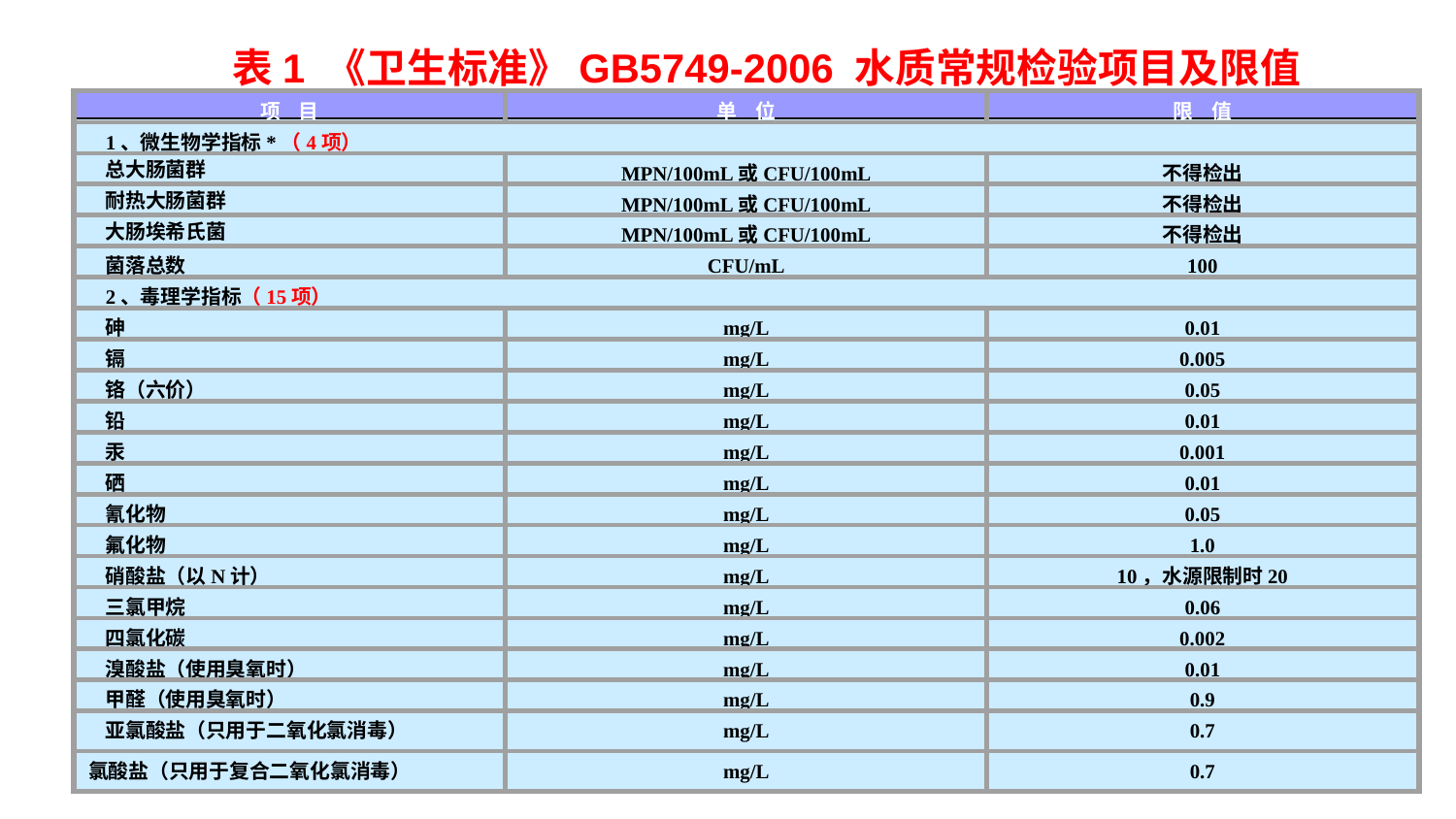

表1 《卫生标准》GB5749-2006 水质常规检验项目及限值

项    目

单    位

限    值

1、微生物学指标*（4项）

总大肠菌群

MPN/100mL或CFU/100mL

不得检出

耐热大肠菌群

MPN/100mL或CFU/100mL

不得检出

大肠埃希氏菌

MPN/100mL或CFU/100mL

不得检出

菌落总数

CFU/mL

100

2、毒理学指标（15项）

砷

mg/L

0.01

镉

mg/L

0.005

铬（六价）

mg/L

0.05

铅

mg/L

0.01

汞

mg/L

0.001

硒

mg/L

0.01

氰化物

mg/L

0.05

氟化物

mg/L

1.0

硝酸盐（以N计）

mg/L

10，水源限制时20

三氯甲烷

mg/L

0.06

四氯化碳

mg/L

0.002

溴酸盐（使用臭氧时）

mg/L

0.01

甲醛（使用臭氧时）

mg/L

0.9

亚氯酸盐（只用于二氧化氯消毒）

mg/L

0.7

氯酸盐（只用于复合二氧化氯消毒）

mg/L

0.7